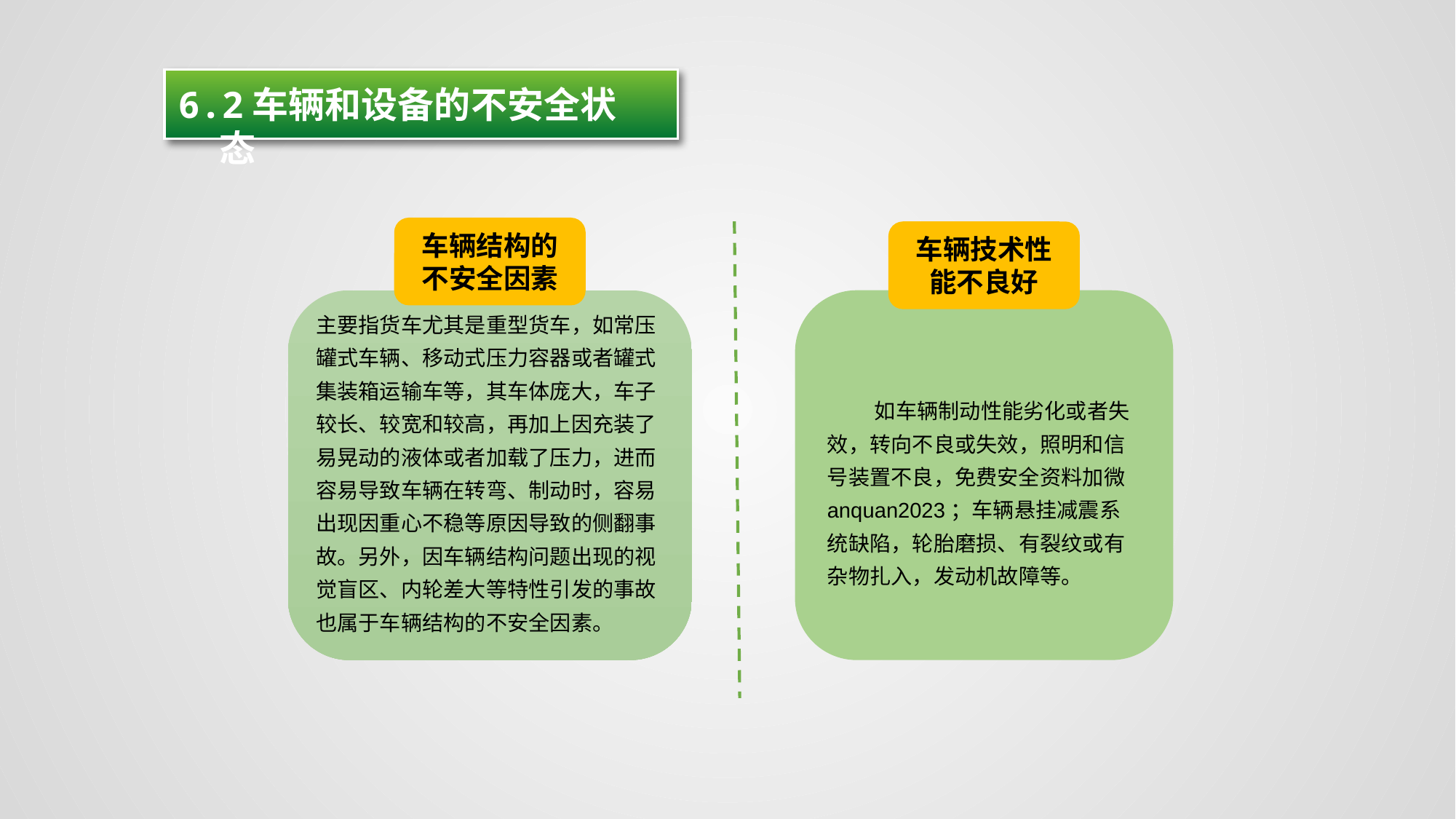

6.2车辆和设备的不安全状态
车辆结构的不安全因素
车辆技术性能不良好

主要指货车尤其是重型货车，如常压罐式车辆、移动式压力容器或者罐式集装箱运输车等，其车体庞大，车子较长、较宽和较高，再加上因充装了易晃动的液体或者加载了压力，进而容易导致车辆在转弯、制动时，容易出现因重心不稳等原因导致的侧翻事故。另外，因车辆结构问题出现的视觉盲区、内轮差大等特性引发的事故也属于车辆结构的不安全因素。
如车辆制动性能劣化或者失效，转向不良或失效，照明和信号装置不良，免费安全资料加微anquan2023；车辆悬挂减震系统缺陷，轮胎磨损、有裂纹或有杂物扎入，发动机故障等。